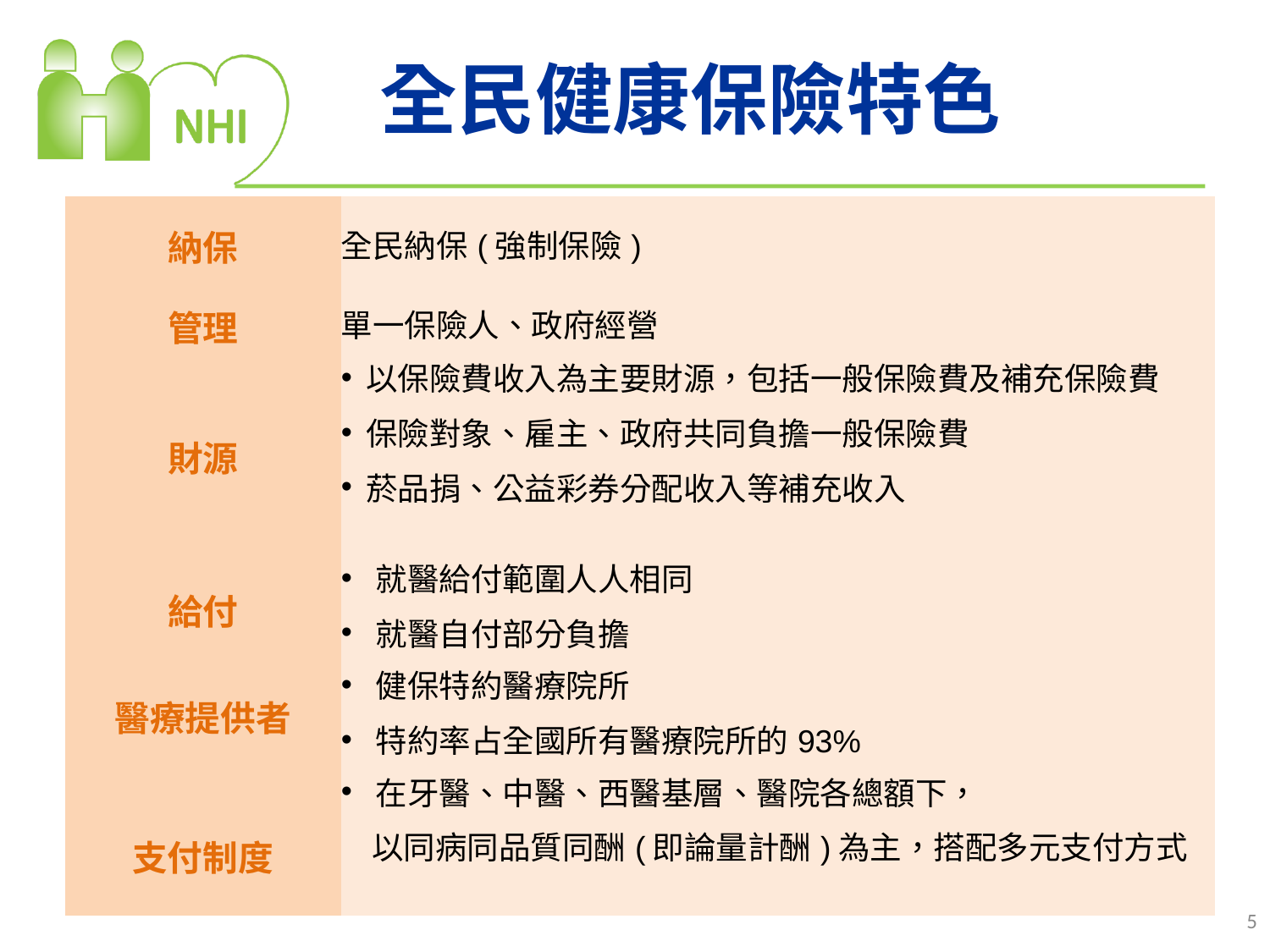

# 全民健康保險特色
| 納保 | 全民納保(強制保險) |
| --- | --- |
| 管理 | 單一保險人、政府經營 |
| 財源 | 以保險費收入為主要財源，包括一般保險費及補充保險費 保險對象、雇主、政府共同負擔一般保險費 菸品捐、公益彩券分配收入等補充收入 |
| 給付 | 就醫給付範圍人人相同 就醫自付部分負擔 |
| 醫療提供者 | 健保特約醫療院所 特約率占全國所有醫療院所的93% |
| 支付制度 | 在牙醫、中醫、西醫基層、醫院各總額下， 以同病同品質同酬(即論量計酬)為主，搭配多元支付方式 |
5